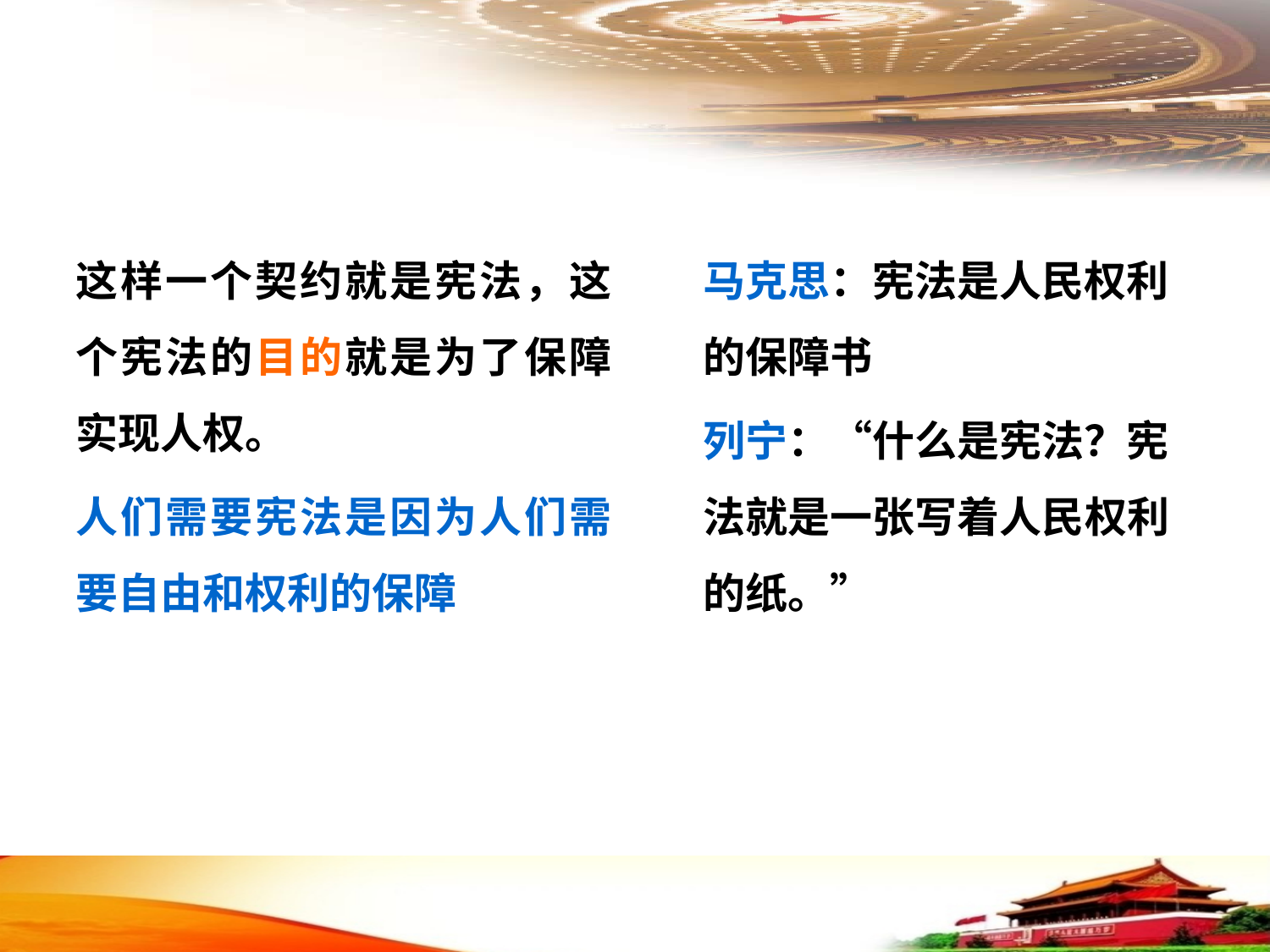

#
这样一个契约就是宪法，这个宪法的目的就是为了保障实现人权。
人们需要宪法是因为人们需要自由和权利的保障

马克思：宪法是人民权利的保障书
列宁：“什么是宪法？宪法就是一张写着人民权利的纸。”